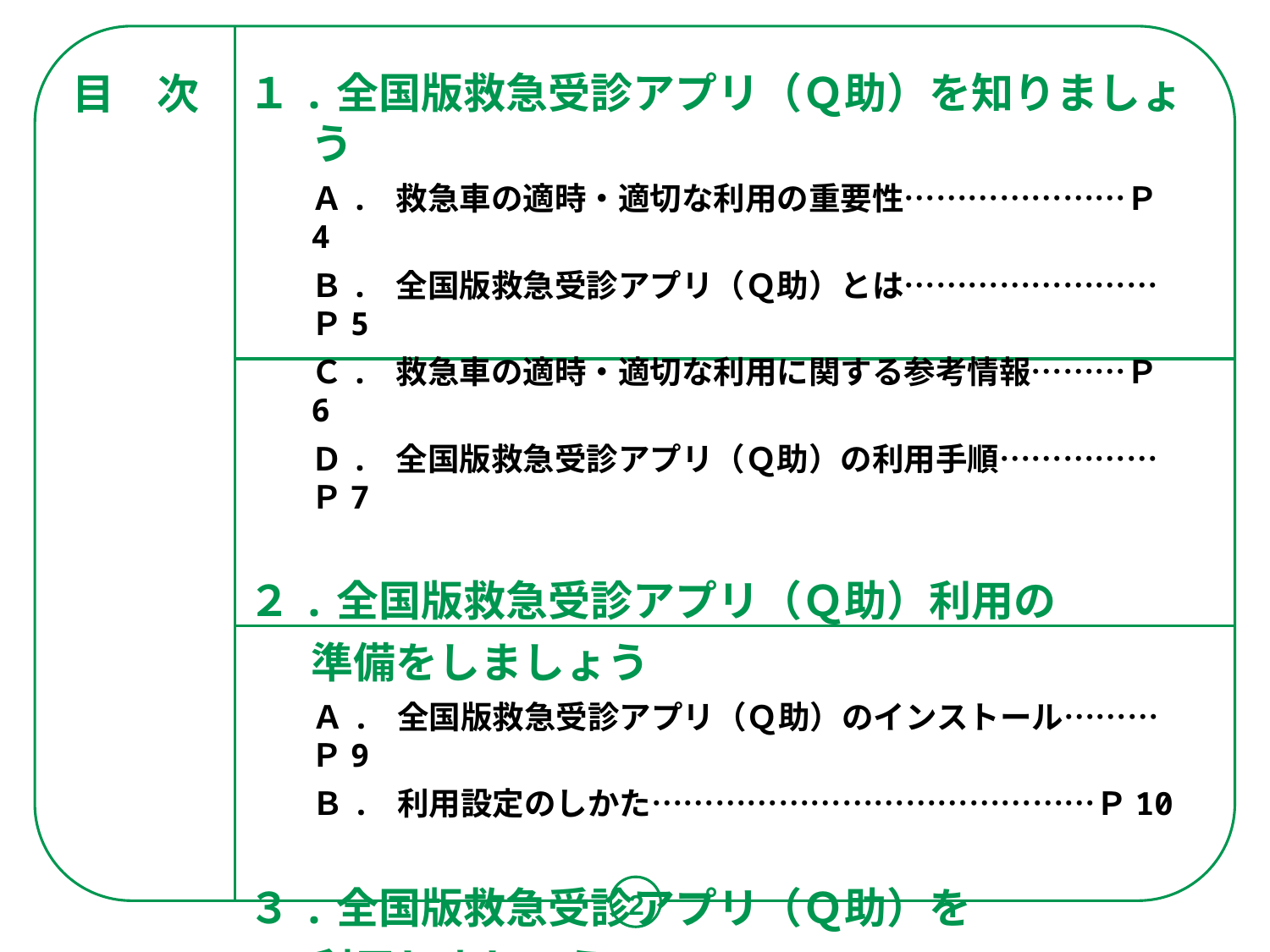

１.全国版救急受診アプリ（Ｑ助）を知りましょう
	Ａ. 救急車の適時・適切な利用の重要性…………………Ｐ4
	Ｂ. 全国版救急受診アプリ（Ｑ助）とは……………………Ｐ5
	Ｃ. 救急車の適時・適切な利用に関する参考情報………Ｐ6
	Ｄ. 全国版救急受診アプリ（Ｑ助）の利用手順……………Ｐ7

２.全国版救急受診アプリ（Ｑ助）利用の
	準備をしましょう
　　Ａ. 全国版救急受診アプリ（Ｑ助）のインストール………Ｐ9
　　Ｂ. 利用設定のしかた……………………………………Ｐ10

３.全国版救急受診アプリ（Ｑ助）を
	利用しましょう
　　Ａ. 緊急度判定のしかた……………………………………Ｐ14
　　Ｂ. 医療機関・受診手段の検索のしかた…………………Ｐ19
目　次